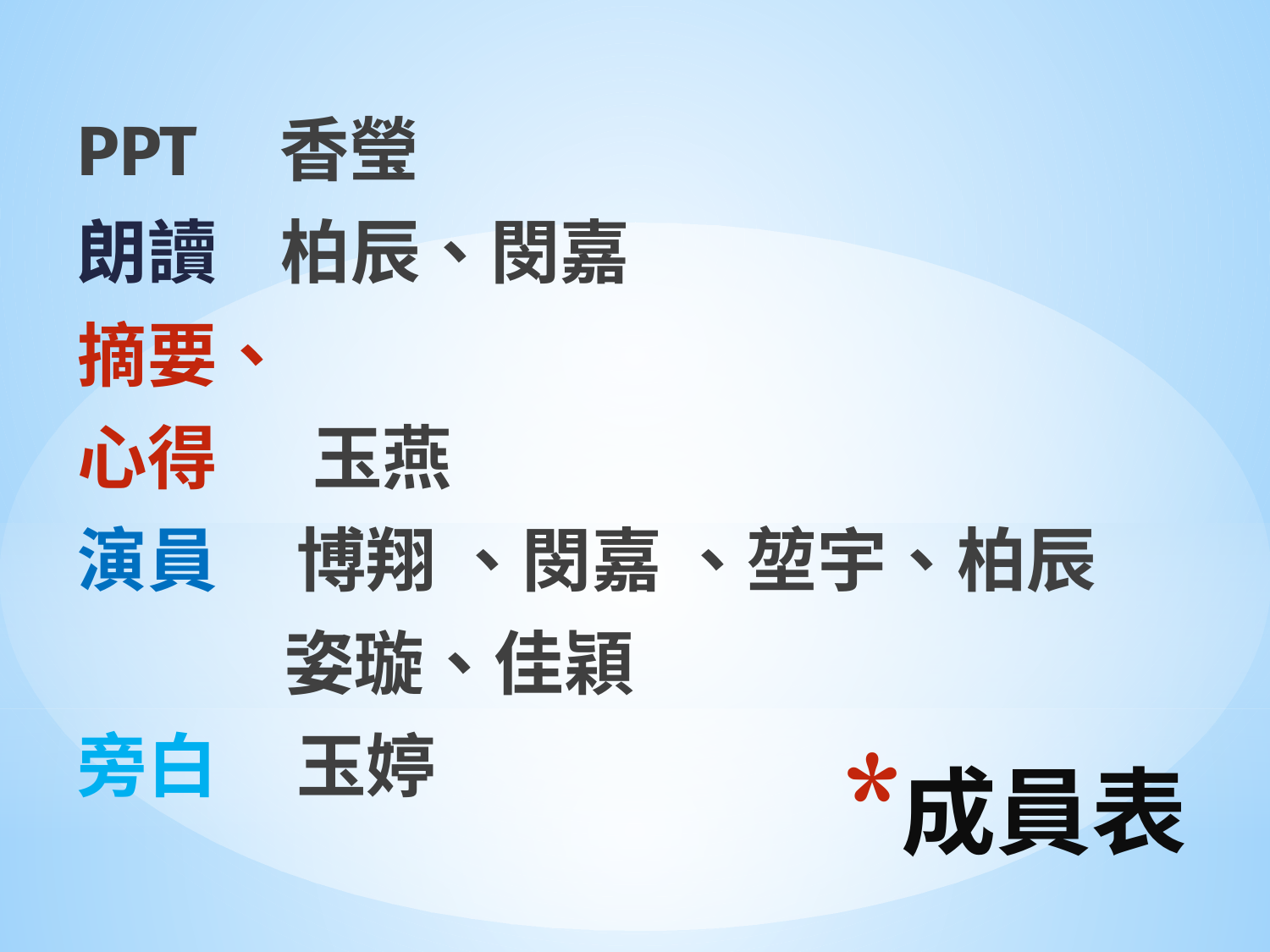

PPT        香瑩
朗讀    柏辰、閔嘉
摘要、
心得      玉燕
演員     博翔 、閔嘉 、堃宇、柏辰
            姿璇、佳穎
旁白     玉婷
# 成員表